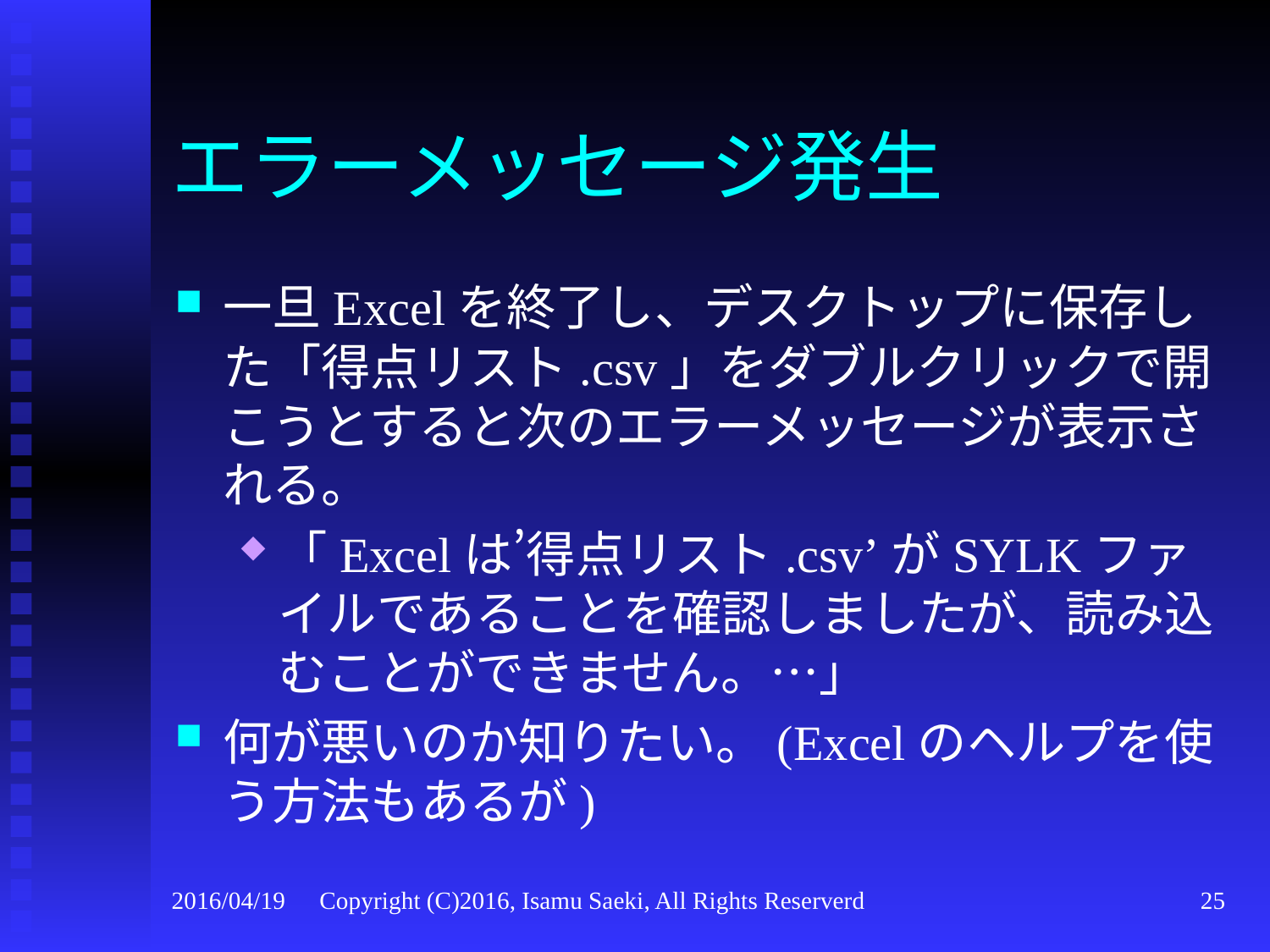

# エラーメッセージ発生
一旦Excelを終了し、デスクトップに保存した「得点リスト.csv」をダブルクリックで開こうとすると次のエラーメッセージが表示される。
「Excelは’得点リスト.csv’がSYLKファイルであることを確認しましたが、読み込むことができません。…」
何が悪いのか知りたい。(Excelのヘルプを使う方法もあるが)
2016/04/19
Copyright (C)2016, Isamu Saeki, All Rights Reserverd
25